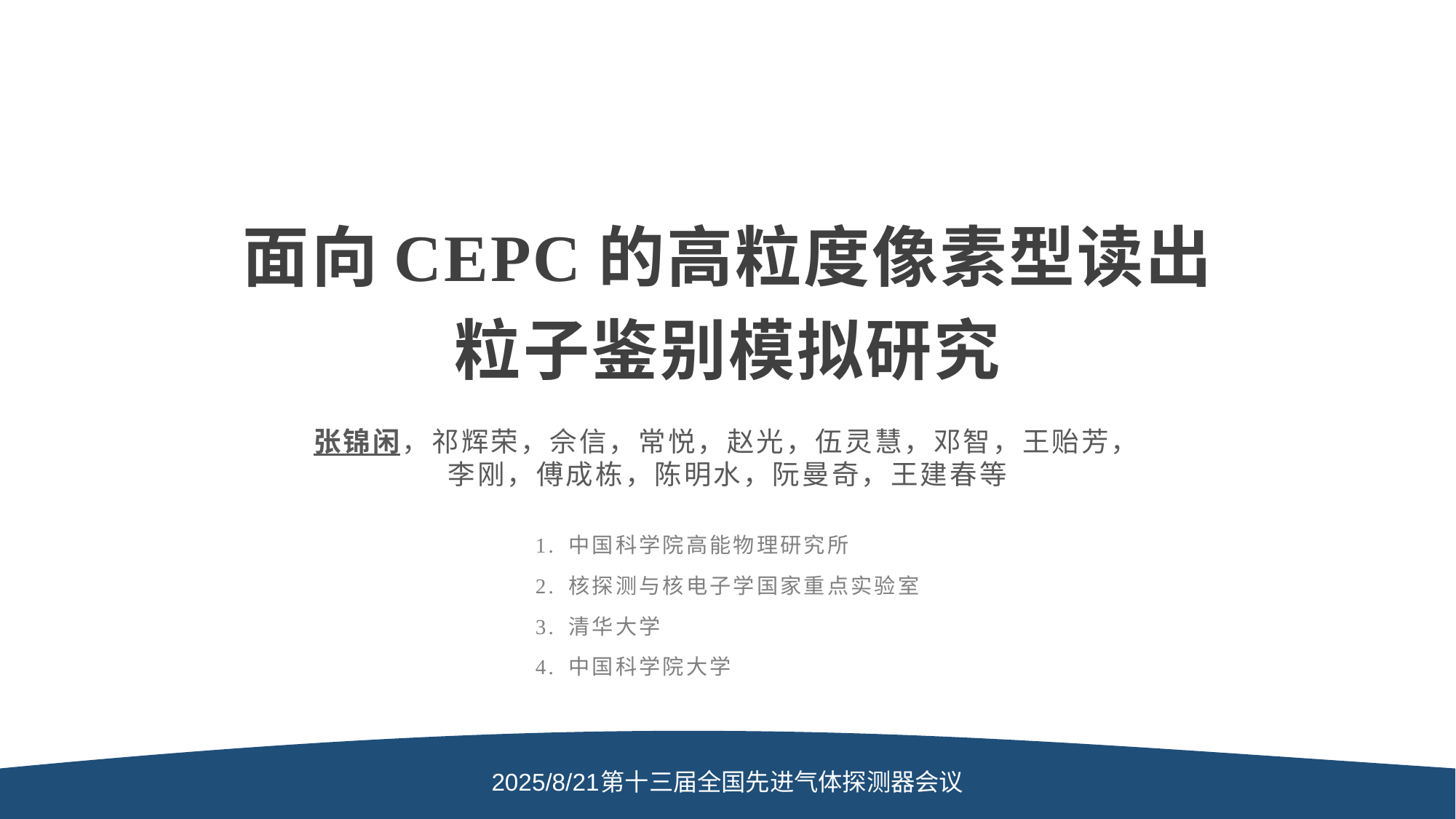

面向CEPC的高粒度像素型读出
粒子鉴别模拟研究
张锦闲，祁辉荣，佘信，常悦，赵光，伍灵慧，邓智，王贻芳，李刚，傅成栋，陈明水，阮曼奇，王建春等
1. 中国科学院高能物理研究所
2. 核探测与核电子学国家重点实验室
3. 清华大学
4. 中国科学院大学
2025/8/21	第十三届全国先进气体探测器会议